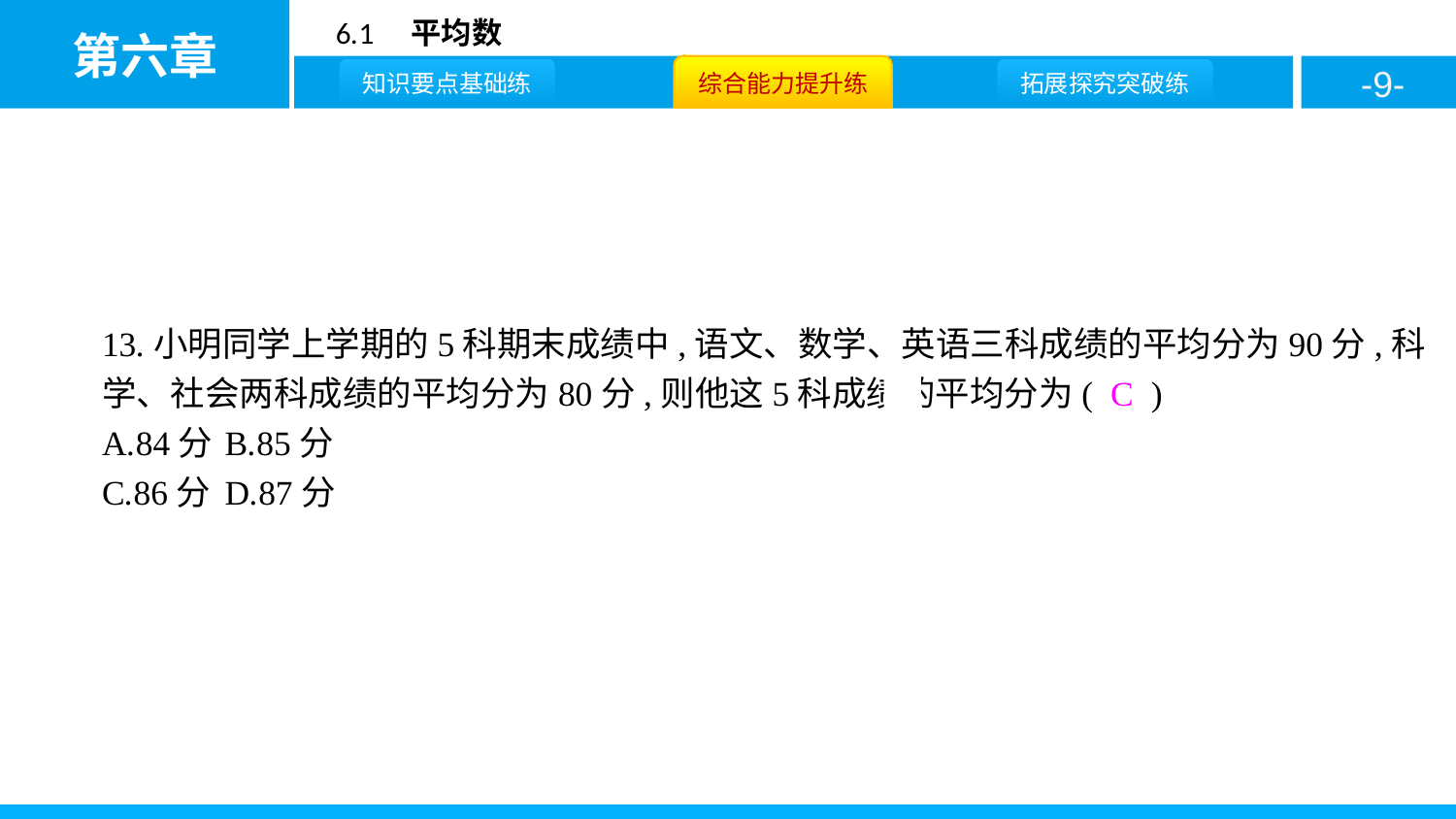

13.小明同学上学期的5科期末成绩中,语文、数学、英语三科成绩的平均分为90分,科学、社会两科成绩的平均分为80分,则他这5科成绩的平均分为(  C  )
A.84分	B.85分
C.86分	D.87分